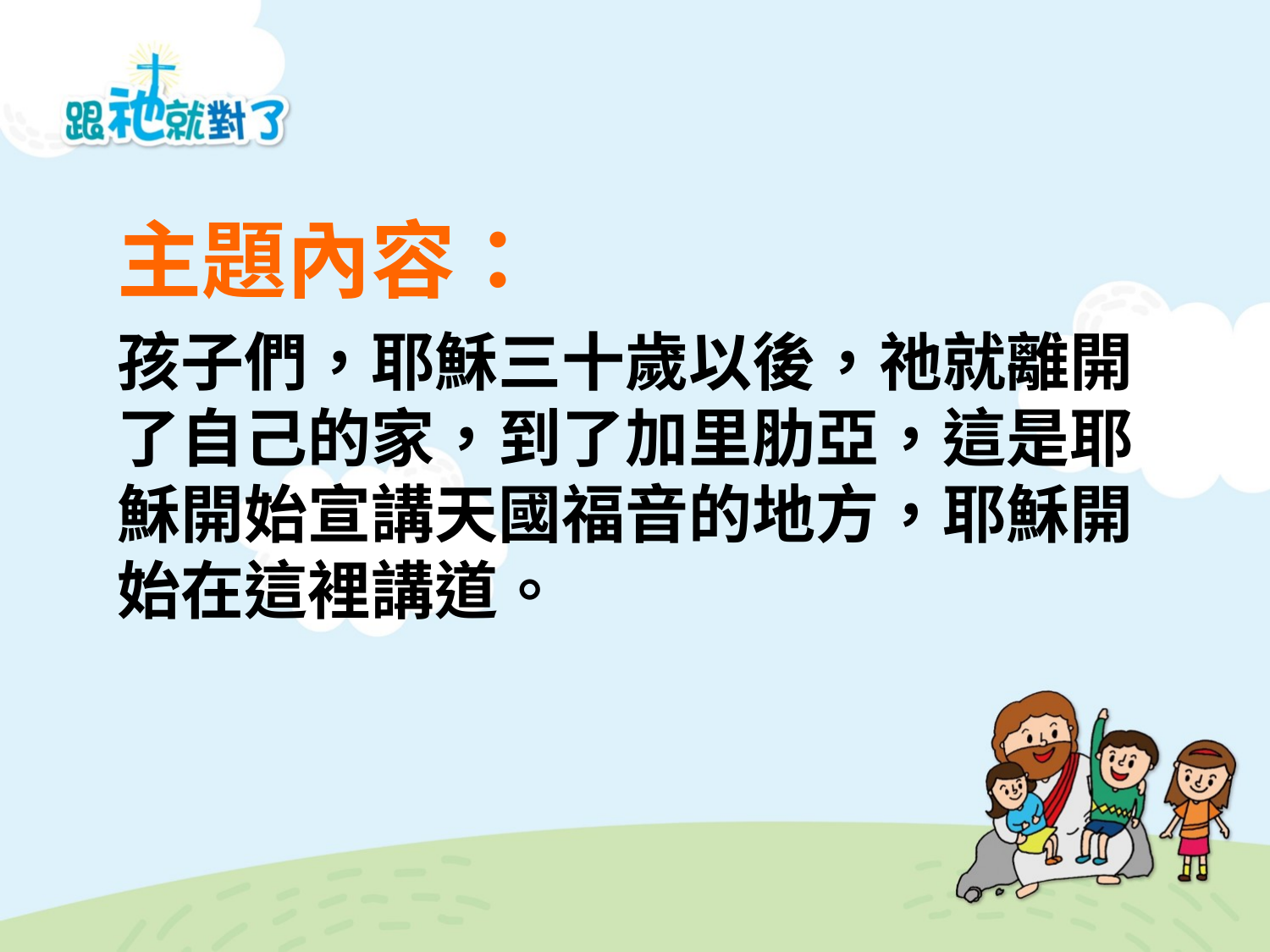

主題內容：
孩子們，耶穌三十歲以後，祂就離開了自己的家，到了加里肋亞，這是耶穌開始宣講天國福音的地方，耶穌開始在這裡講道。